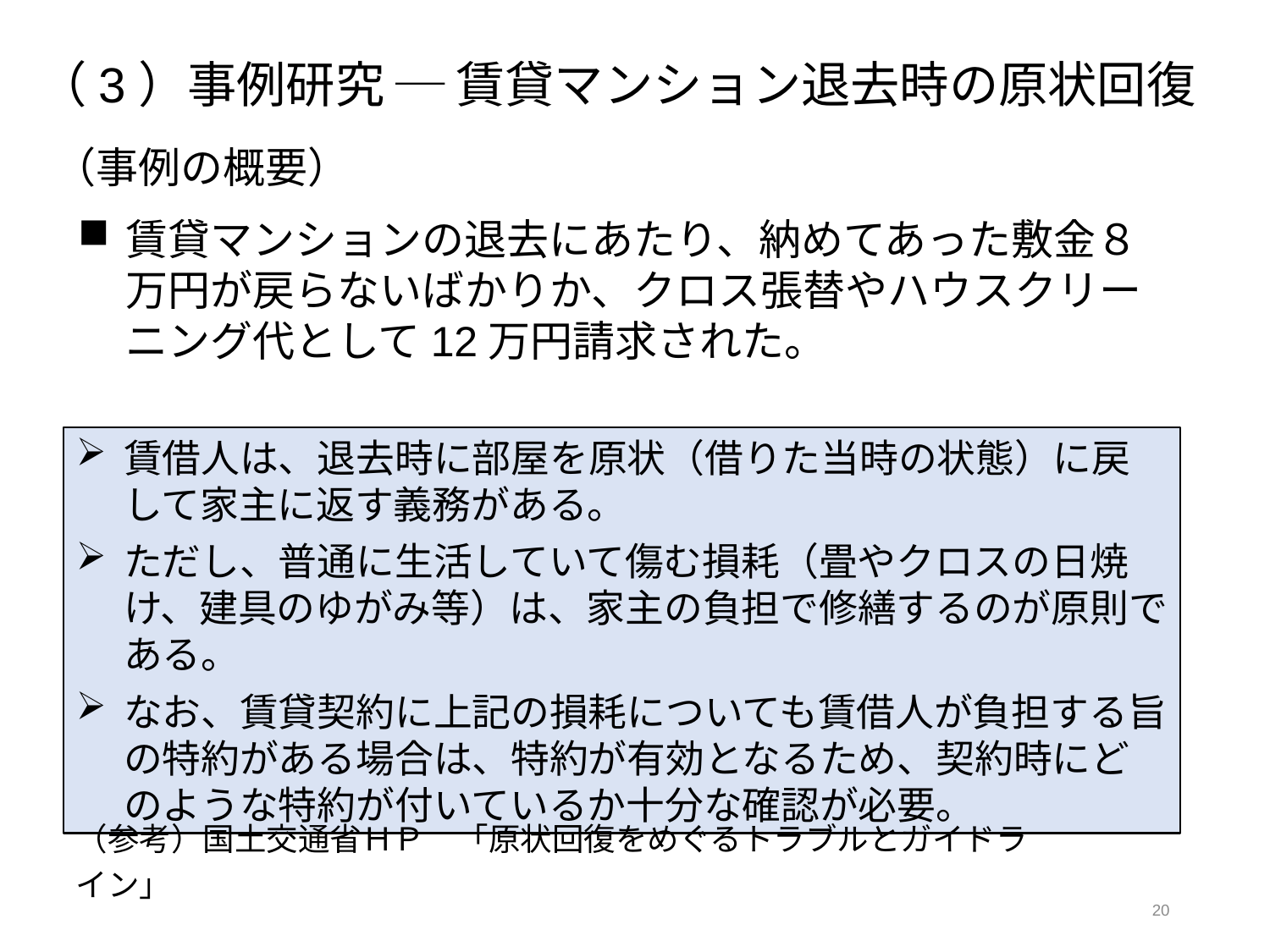

（3）事例研究 ─ 賃貸マンション退去時の原状回復
（事例の概要）
賃貸マンションの退去にあたり、納めてあった敷金８万円が戻らないばかりか、クロス張替やハウスクリーニング代として12万円請求された。
賃借人は、退去時に部屋を原状（借りた当時の状態）に戻して家主に返す義務がある。
ただし、普通に生活していて傷む損耗（畳やクロスの日焼け、建具のゆがみ等）は、家主の負担で修繕するのが原則である。
なお、賃貸契約に上記の損耗についても賃借人が負担する旨の特約がある場合は、特約が有効となるため、契約時にどのような特約が付いているか十分な確認が必要。
（参考）国土交通省ＨＰ　「原状回復をめぐるトラブルとガイドライン」
20